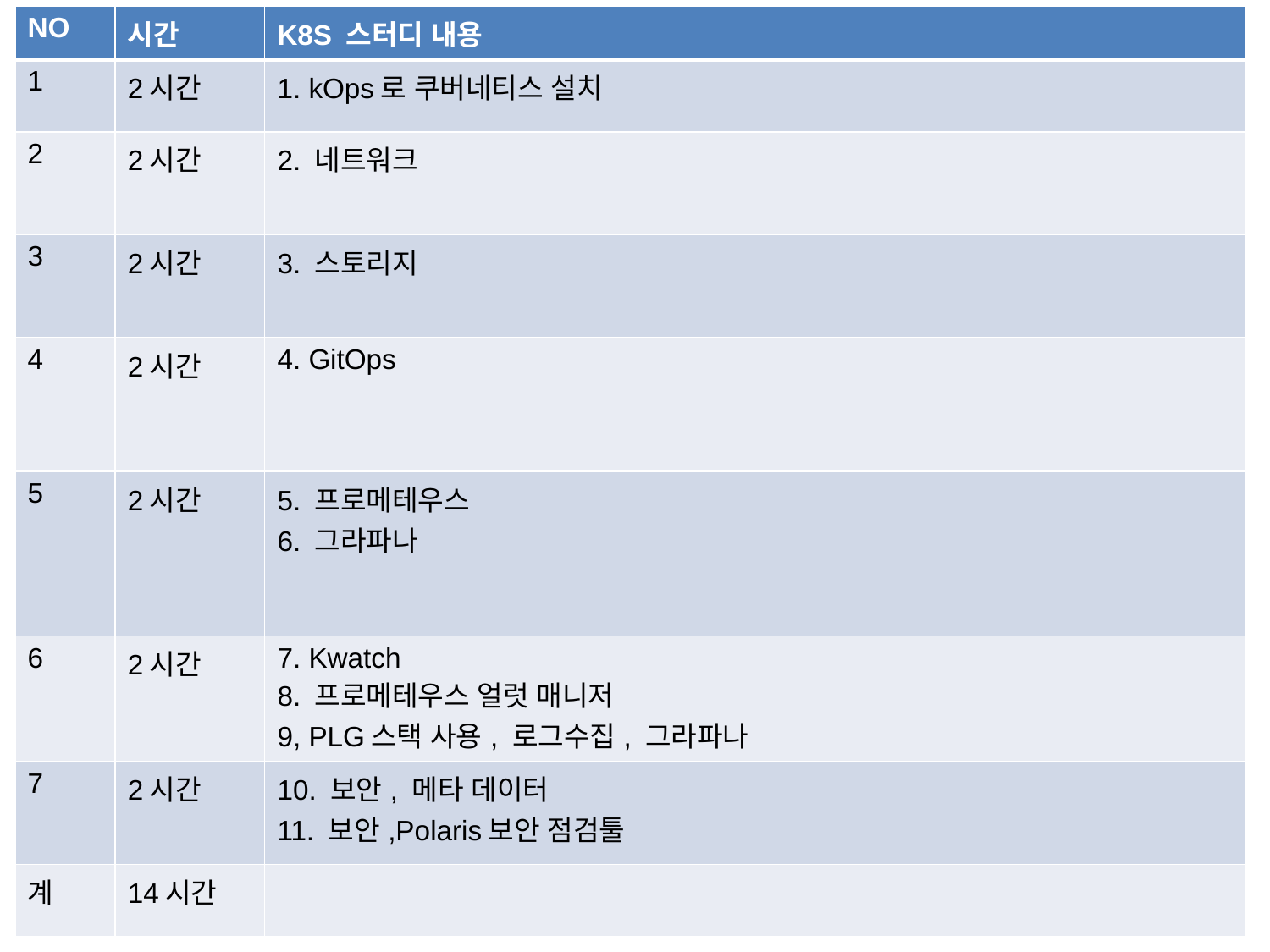

| NO | 시간 | K8S 스터디 내용 |
| --- | --- | --- |
| 1 | 2시간 | 1. kOps로 쿠버네티스 설치 |
| 2 | 2시간 | 2. 네트워크 |
| 3 | 2시간 | 3. 스토리지 |
| 4 | 2시간 | 4. GitOps |
| 5 | 2시간 | 5. 프로메테우스 6. 그라파나 |
| 6 | 2시간 | 7. Kwatch 8. 프로메테우스 얼럿 매니저 9, PLG스택 사용, 로그수집, 그라파나 |
| 7 | 2시간 | 10. 보안, 메타 데이터 11. 보안,Polaris보안 점검툴 |
| 계 | 14시간 |  |